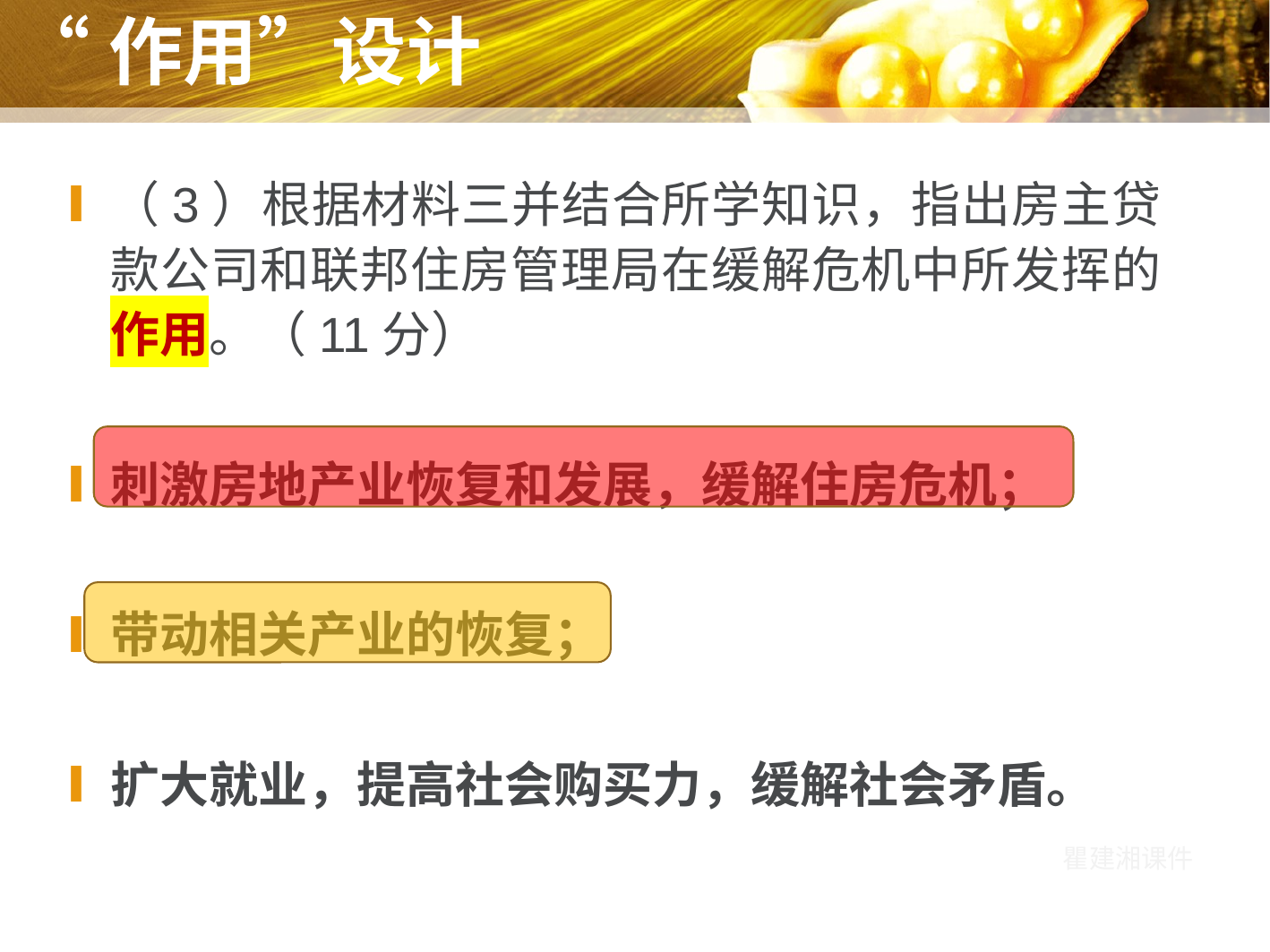

“作用”设计
（3）根据材料三并结合所学知识，指出房主贷款公司和联邦住房管理局在缓解危机中所发挥的作用。（11分）
刺激房地产业恢复和发展，缓解住房危机；
带动相关产业的恢复；
扩大就业，提高社会购买力，缓解社会矛盾。